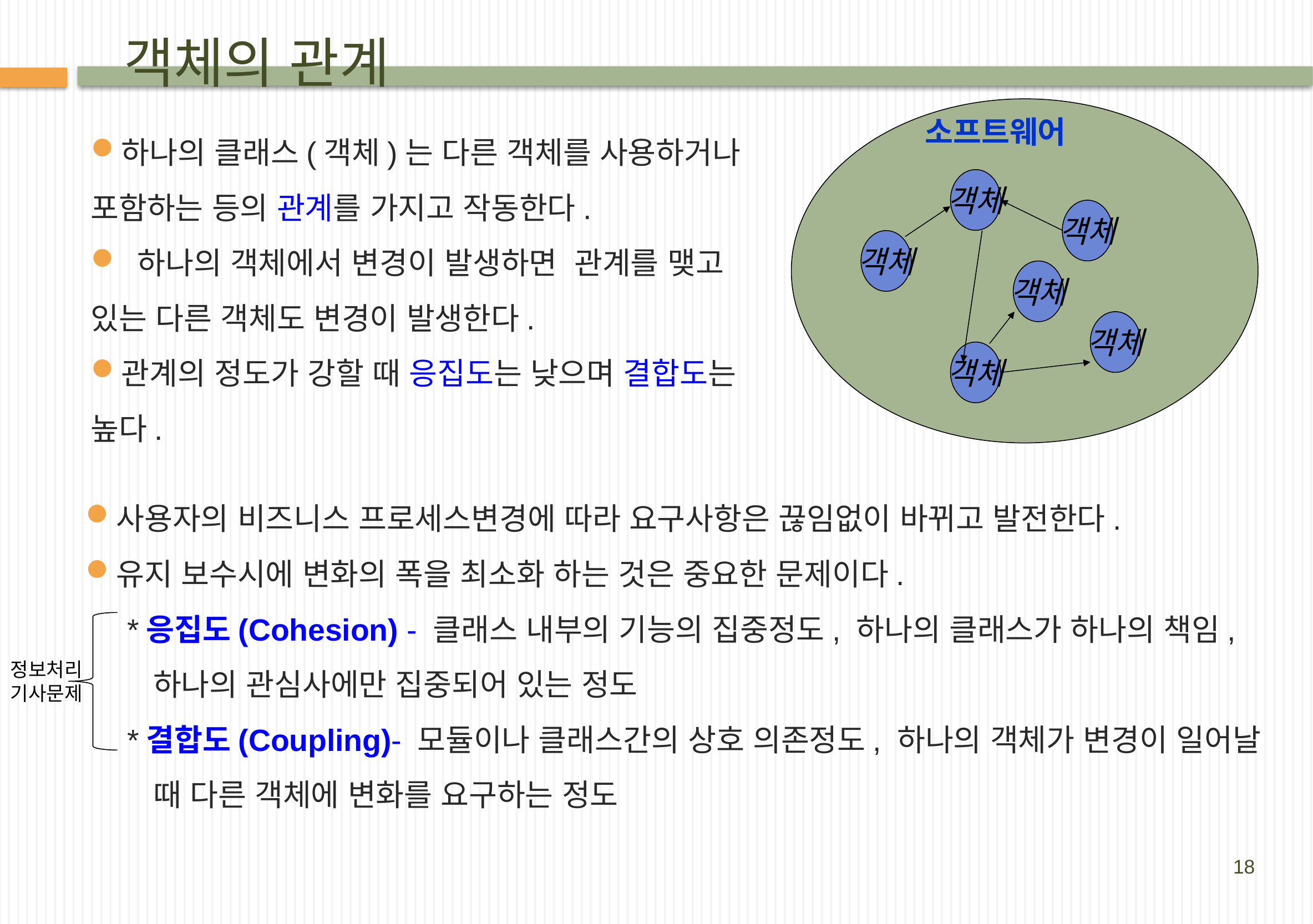

# 객체의 관계

객체
객체
객체
객체
객체
객체
소프트웨어

하나의 클래스(객체)는 다른 객체를 사용하거나  포함하는 등의 관계를 가지고 작동한다.
 하나의 객체에서 변경이 발생하면  관계를 맺고 있는 다른 객체도 변경이 발생한다.
관계의 정도가 강할 때 응집도는 낮으며 결합도는 높다.
사용자의 비즈니스 프로세스변경에 따라 요구사항은 끊임없이 바뀌고 발전한다.
유지 보수시에 변화의 폭을 최소화 하는 것은 중요한 문제이다.
*응집도(Cohesion) - 클래스 내부의 기능의 집중정도, 하나의 클래스가 하나의 책임, 하나의 관심사에만 집중되어 있는 정도
*결합도(Coupling)- 모듈이나 클래스간의 상호 의존정도, 하나의 객체가 변경이 일어날 때 다른 객체에 변화를 요구하는 정도

정보처리
기사문제
18